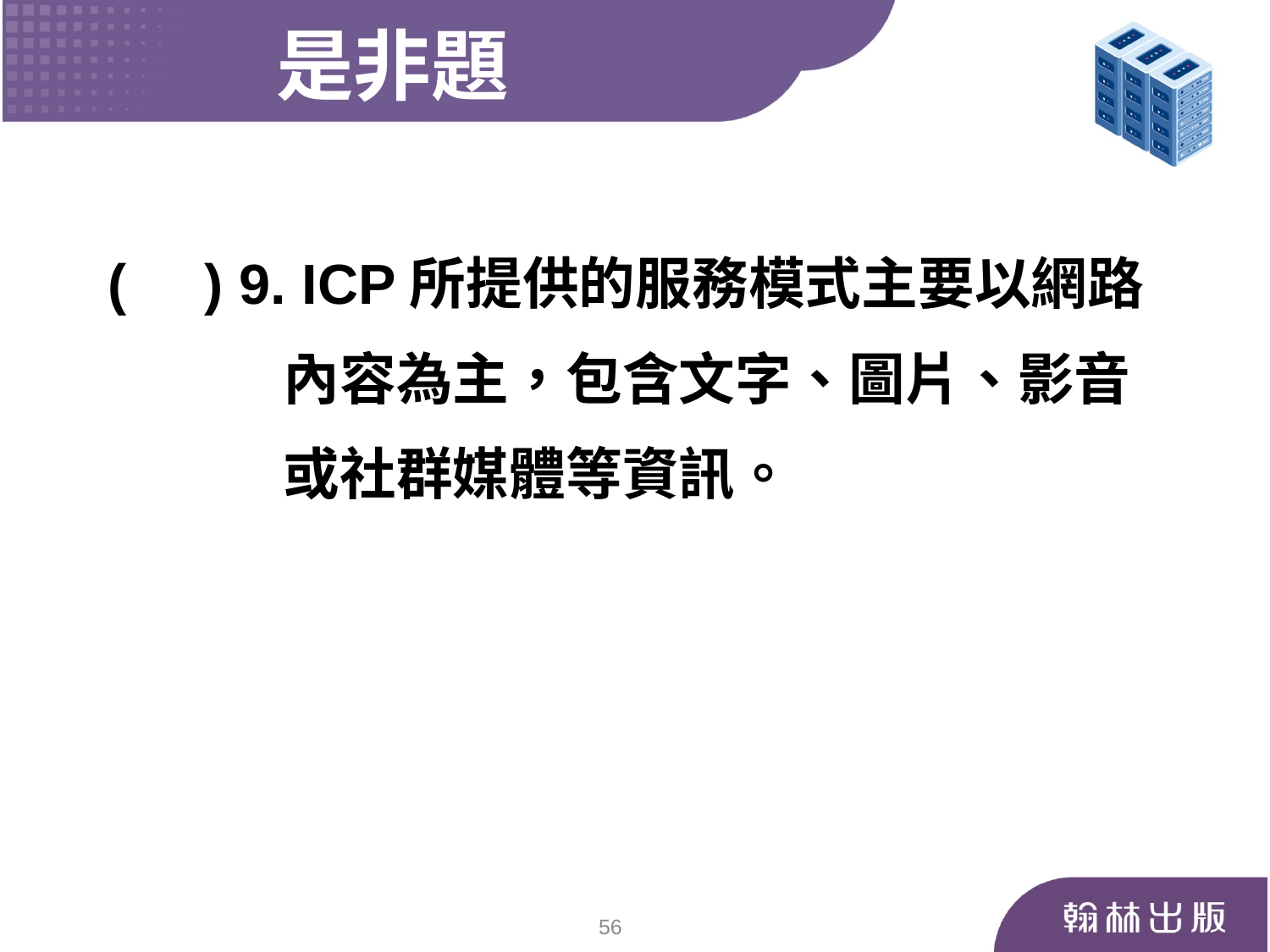

是非題
  (     ) 9. ICP所提供的服務模式主要以網路
               內容為主，包含文字、圖片、影音
               或社群媒體等資訊。
56